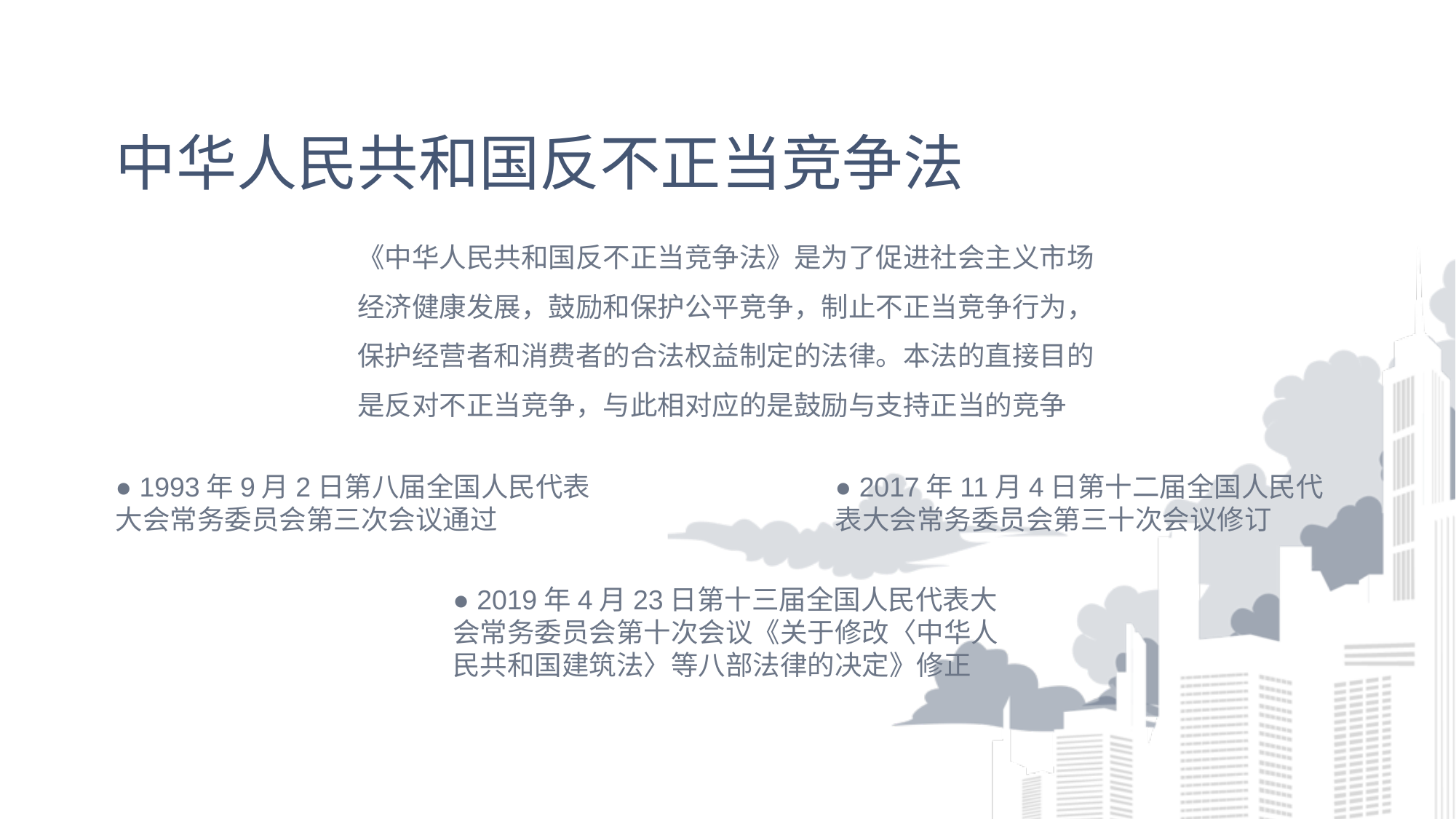

# 中华人民共和国反不正当竞争法
《中华人民共和国反不正当竞争法》是为了促进社会主义市场经济健康发展，鼓励和保护公平竞争，制止不正当竞争行为，保护经营者和消费者的合法权益制定的法律。本法的直接目的是反对不正当竞争，与此相对应的是鼓励与支持正当的竞争
● 1993年9月2日第八届全国人民代表大会常务委员会第三次会议通过
● 2017年11月4日第十二届全国人民代表大会常务委员会第三十次会议修订
● 2019年4月23日第十三届全国人民代表大会常务委员会第十次会议《关于修改〈中华人民共和国建筑法〉等八部法律的决定》修正